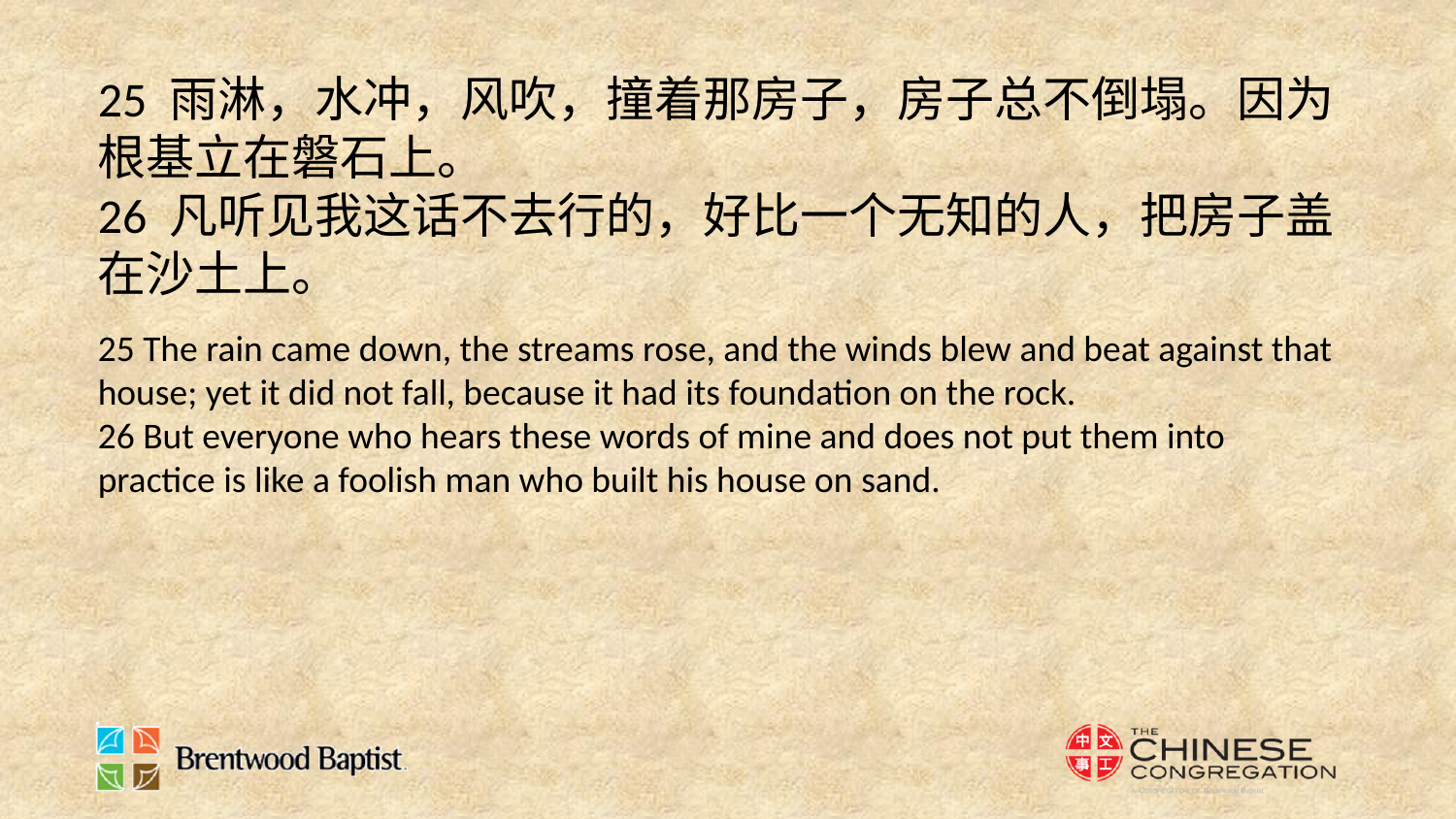

25 雨淋，水冲，风吹，撞着那房子，房子总不倒塌。因为根基立在磐石上。
26 凡听见我这话不去行的，好比一个无知的人，把房子盖在沙土上。

25 The rain came down, the streams rose, and the winds blew and beat against that house; yet it did not fall, because it had its foundation on the rock.
26 But everyone who hears these words of mine and does not put them into practice is like a foolish man who built his house on sand.